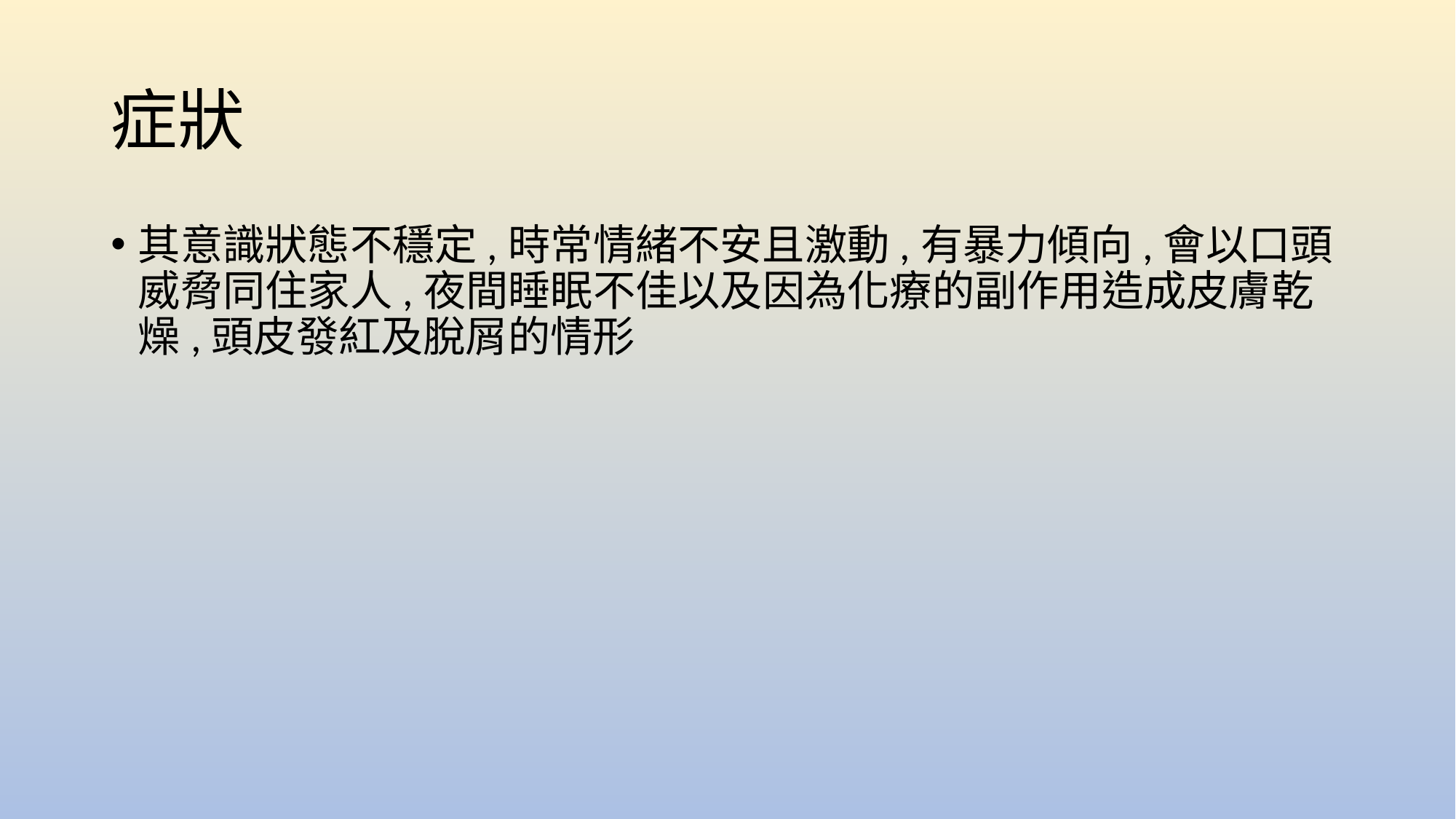

# 症狀
其意識狀態不穩定,時常情緒不安且激動,有暴力傾向,會以口頭威脅同住家人,夜間睡眠不佳以及因為化療的副作用造成皮膚乾燥,頭皮發紅及脫屑的情形